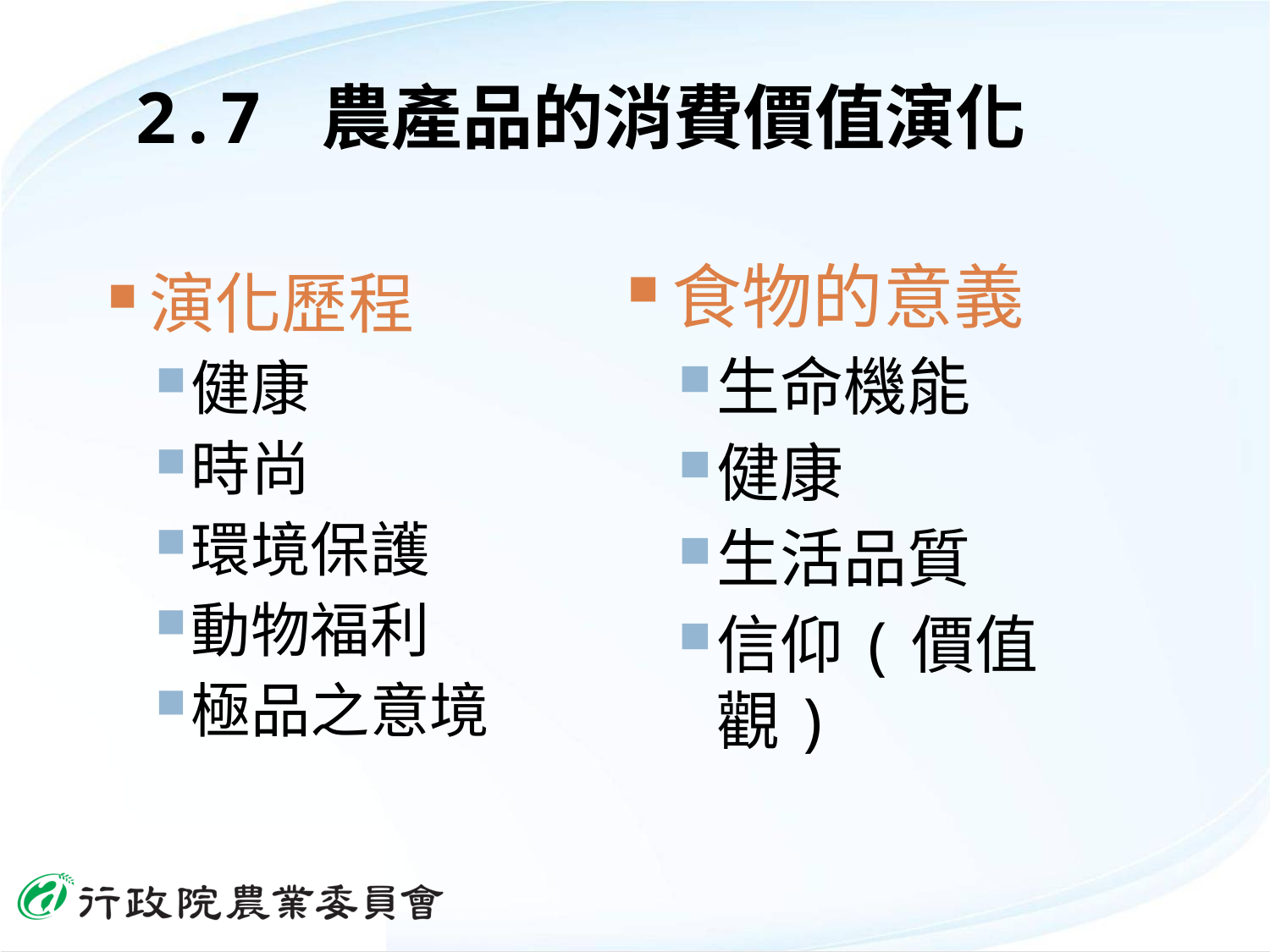

# 2.7 農產品的消費價值演化
食物的意義
生命機能
健康
生活品質
信仰(價值觀)
演化歷程
健康
時尚
環境保護
動物福利
極品之意境
30